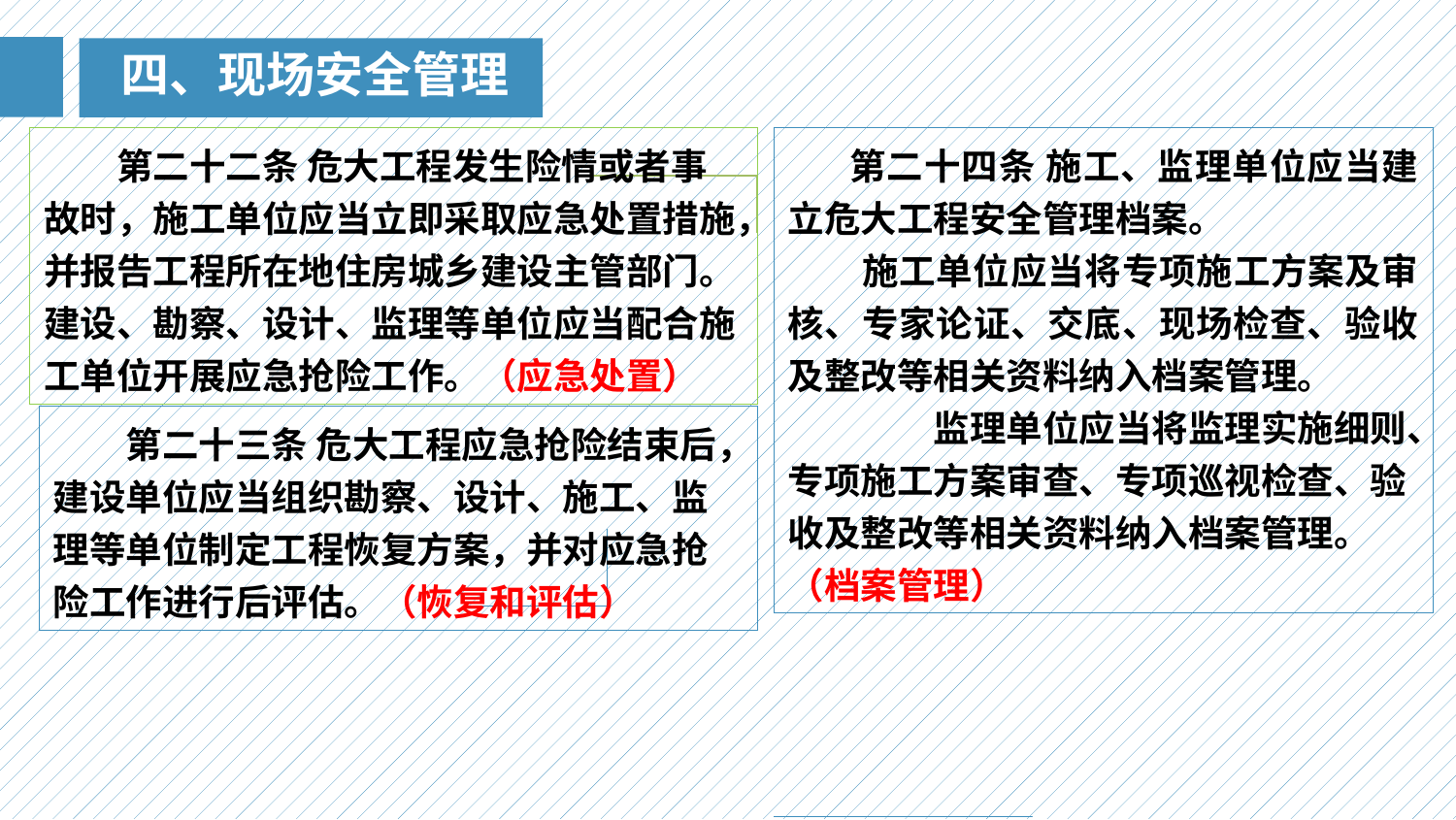

四、现场安全管理

      第二十四条 施工、监理单位应当建立危大工程安全管理档案。
　　施工单位应当将专项施工方案及审核、专家论证、交底、现场检查、验收及整改等相关资料纳入档案管理。
　　监理单位应当将监理实施细则、专项施工方案审查、专项巡视检查、验收及整改等相关资料纳入档案管理。（档案管理）
第二十二条 危大工程发生险情或者事故时，施工单位应当立即采取应急处置措施，并报告工程所在地住房城乡建设主管部门。建设、勘察、设计、监理等单位应当配合施工单位开展应急抢险工作。（应急处置）
第二十三条 危大工程应急抢险结束后，建设单位应当组织勘察、设计、施工、监理等单位制定工程恢复方案，并对应急抢险工作进行后评估。（恢复和评估）